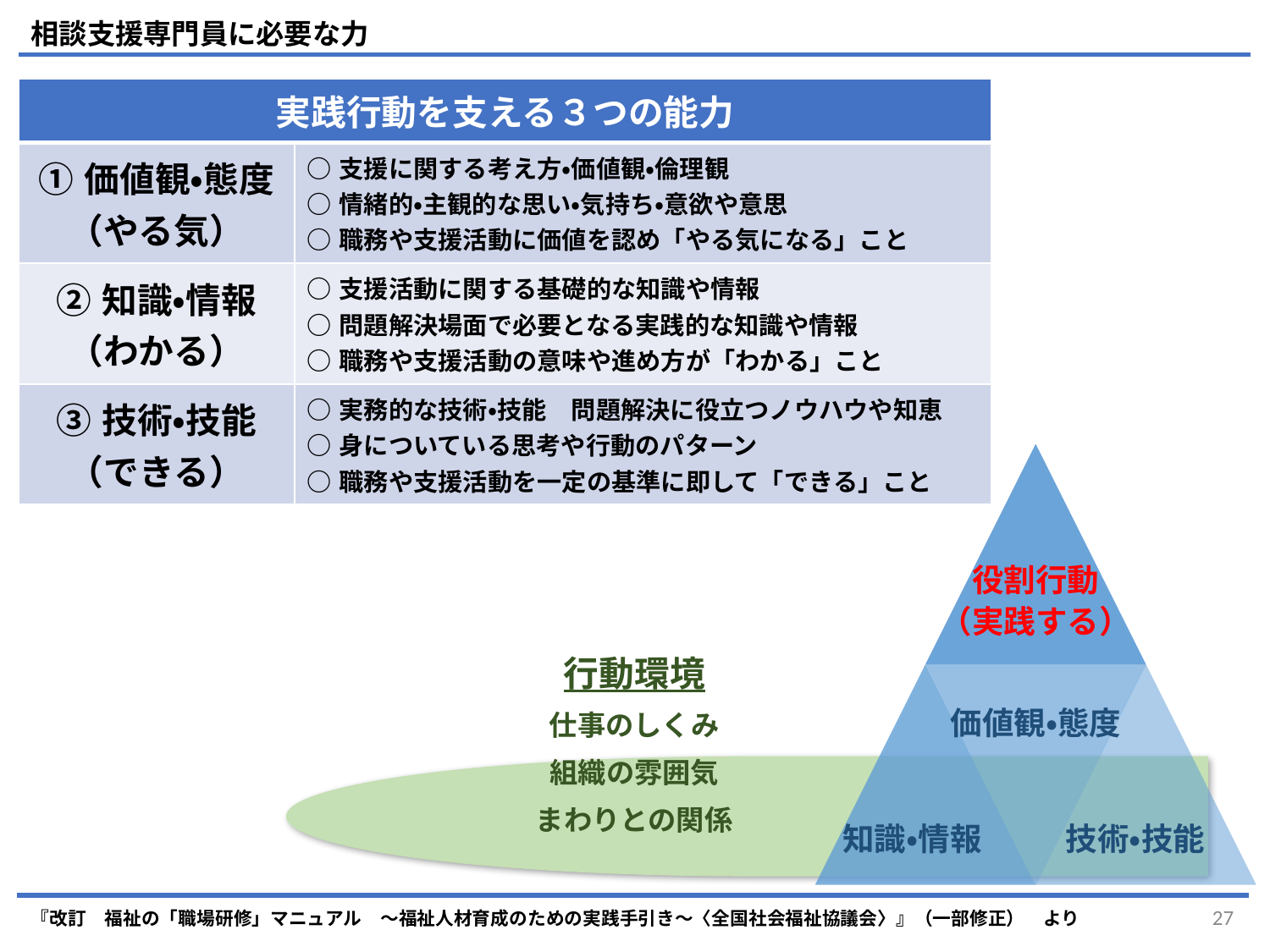

相談支援専門員に必要な力
| 実践行動を支える３つの能力 |  |
| --- | --- |
| ①価値観・態度 （やる気） | ○支援に関する考え方・価値観・倫理観 ○情緒的・主観的な思い・気持ち・意欲や意思 ○職務や支援活動に価値を認め「やる気になる」こと |
| ②知識・情報 （わかる） | ○支援活動に関する基礎的な知識や情報 ○問題解決場面で必要となる実践的な知識や情報 ○職務や支援活動の意味や進め方が「わかる」こと |
| ③技術・技能 （できる） | ○実務的な技術・技能　問題解決に役立つノウハウや知恵 ○身についている思考や行動のパターン ○職務や支援活動を一定の基準に即して「できる」こと |

役割行動
（実践する）
行動環境
仕事のしくみ
組織の雰囲気
まわりとの関係
価値観・態度

技術・技能
知識・情報
『改訂　福祉の「職場研修」マニュアル　～福祉人材育成のための実践手引き～〈全国社会福祉協議会〉』（一部修正）　より
27